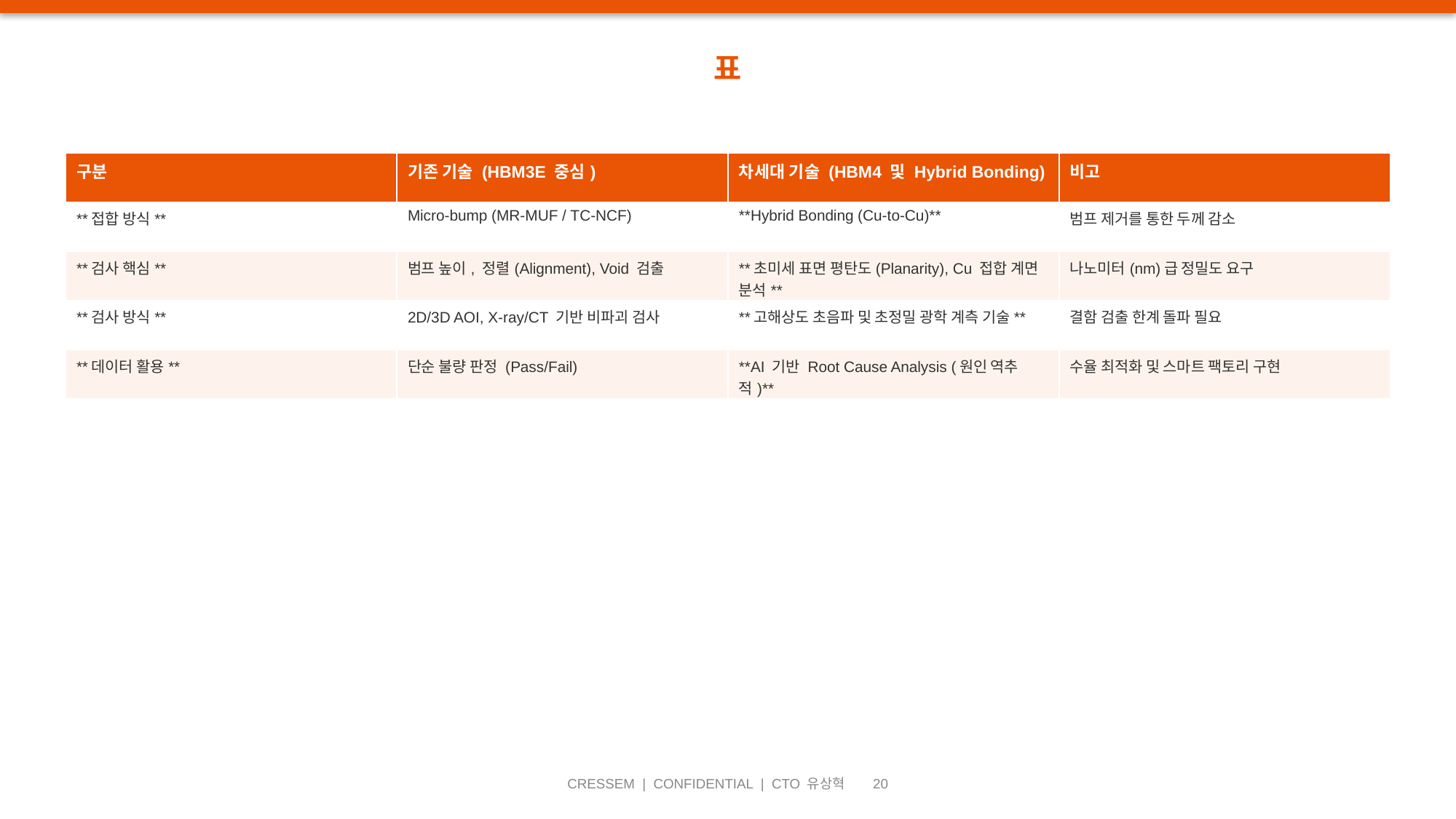

표
| 구분 | 기존 기술 (HBM3E 중심) | 차세대 기술 (HBM4 및 Hybrid Bonding) | 비고 |
| --- | --- | --- | --- |
| \*\*접합 방식\*\* | Micro-bump (MR-MUF / TC-NCF) | \*\*Hybrid Bonding (Cu-to-Cu)\*\* | 범프 제거를 통한 두께 감소 |
| \*\*검사 핵심\*\* | 범프 높이, 정렬(Alignment), Void 검출 | \*\*초미세 표면 평탄도(Planarity), Cu 접합 계면 분석\*\* | 나노미터(nm)급 정밀도 요구 |
| \*\*검사 방식\*\* | 2D/3D AOI, X-ray/CT 기반 비파괴 검사 | \*\*고해상도 초음파 및 초정밀 광학 계측 기술\*\* | 결함 검출 한계 돌파 필요 |
| \*\*데이터 활용\*\* | 단순 불량 판정 (Pass/Fail) | \*\*AI 기반 Root Cause Analysis (원인 역추적)\*\* | 수율 최적화 및 스마트 팩토리 구현 |
CRESSEM  |  CONFIDENTIAL  |  CTO 유상혁        20